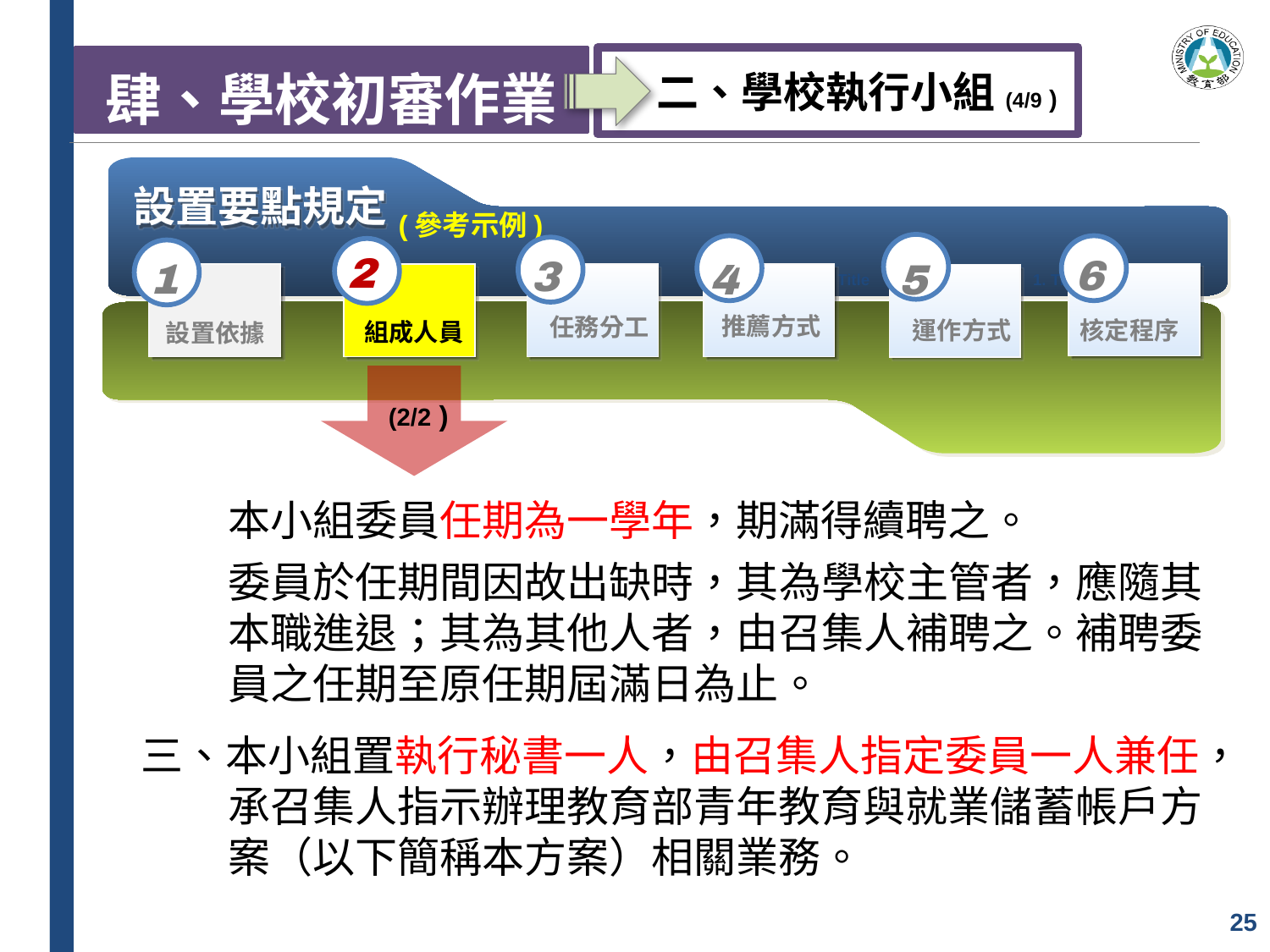

肆、學校初審作業
二、學校執行小組(4/9 ))

設置要點規定

(參考示例)

2

6
3
1
4
5
2. Title
3. Title
1. Title
1. Title
1. Title

設置依據

推薦方式
任務分工

運作方式
核定程序
組成人員

(2/2 )
本小組委員任期為一學年，期滿得續聘之。
委員於任期間因故出缺時，其為學校主管者，應隨其本職進退；其為其他人者，由召集人補聘之。補聘委員之任期至原任期屆滿日為止。
三、本小組置執行秘書一人，由召集人指定委員一人兼任，承召集人指示辦理教育部青年教育與就業儲蓄帳戶方案（以下簡稱本方案）相關業務。
25
25